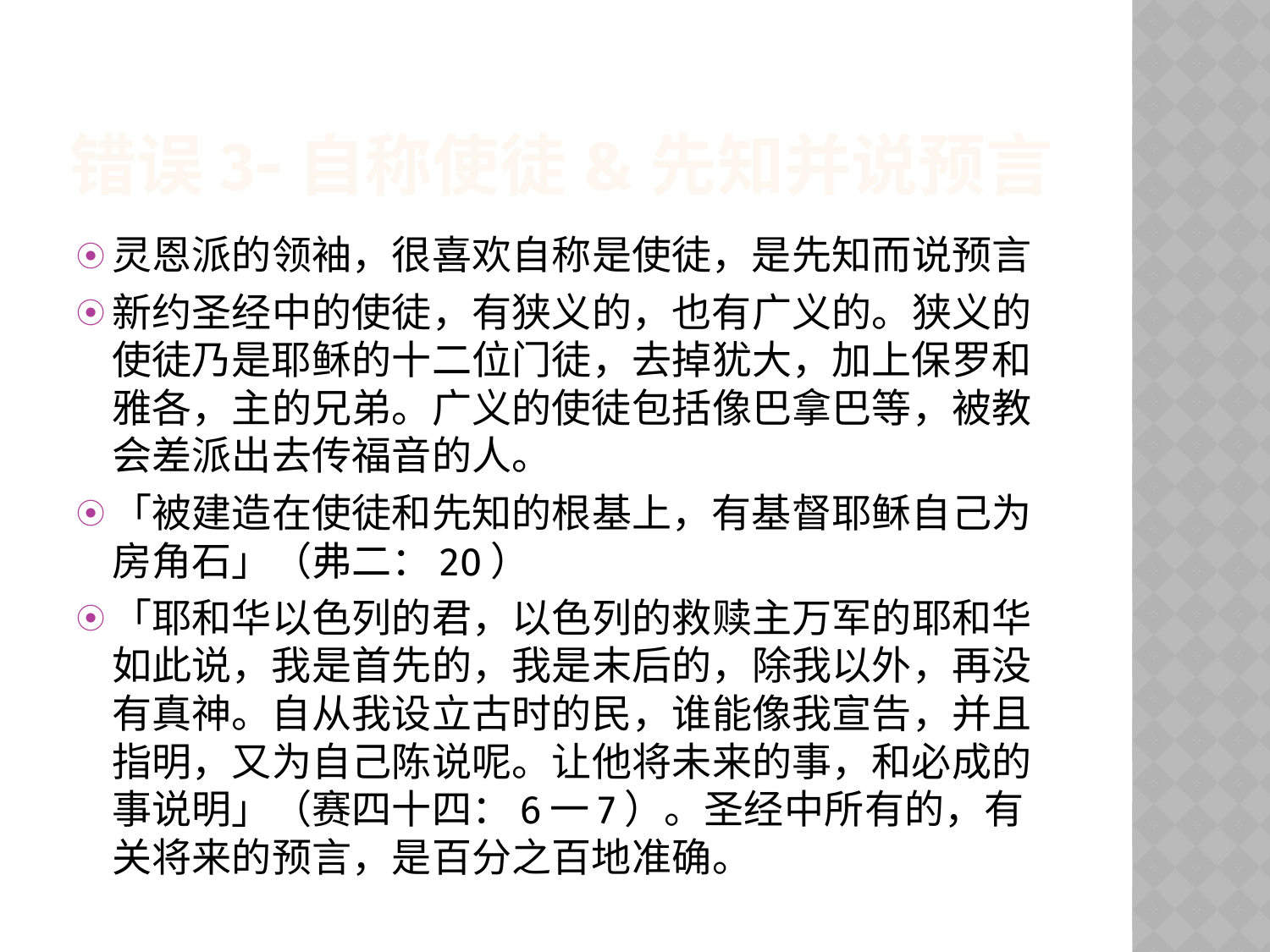

# 错误3-自称使徒&先知并说预言
灵恩派的领袖，很喜欢自称是使徒，是先知而说预言
新约圣经中的使徒，有狭义的，也有广义的。狭义的使徒乃是耶稣的十二位门徒，去掉犹大，加上保罗和雅各，主的兄弟。广义的使徒包括像巴拿巴等，被教会差派出去传福音的人。
「被建造在使徒和先知的根基上，有基督耶稣自己为房角石」（弗二：20）
「耶和华以色列的君，以色列的救赎主万军的耶和华如此说，我是首先的，我是末后的，除我以外，再没有真神。自从我设立古时的民，谁能像我宣告，并且指明，又为自己陈说呢。让他将未来的事，和必成的事说明」（赛四十四：6一7）。圣经中所有的，有关将来的预言，是百分之百地准确。